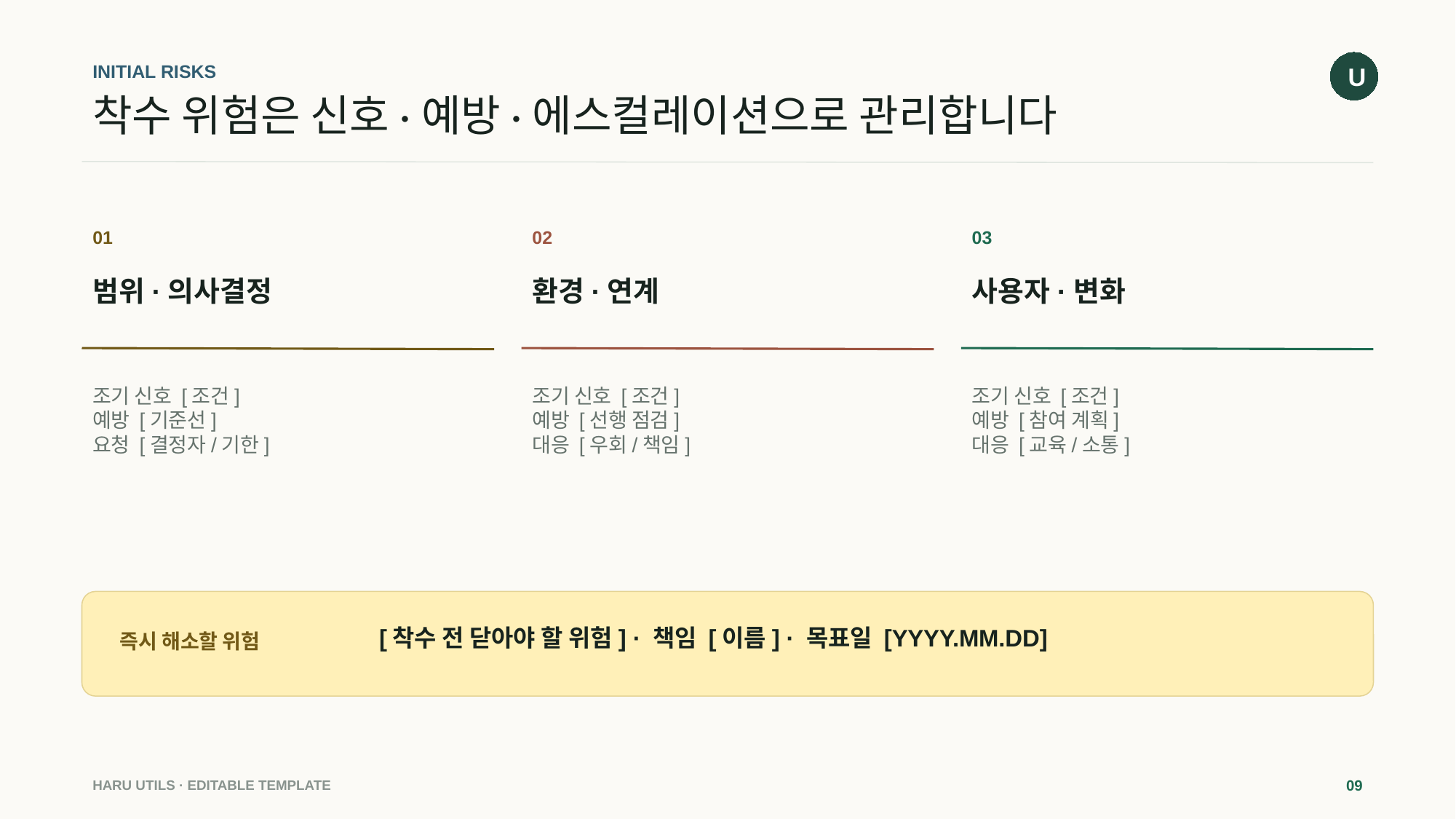

U
INITIAL RISKS
# 착수 위험은 신호·예방·에스컬레이션으로 관리합니다

01
02
03
범위·의사결정
환경·연계
사용자·변화

조기 신호 [조건]
예방 [기준선]
요청 [결정자/기한]
조기 신호 [조건]
예방 [선행 점검]
대응 [우회/책임]
조기 신호 [조건]
예방 [참여 계획]
대응 [교육/소통]

[착수 전 닫아야 할 위험] · 책임 [이름] · 목표일 [YYYY.MM.DD]
즉시 해소할 위험
HARU UTILS · EDITABLE TEMPLATE
09